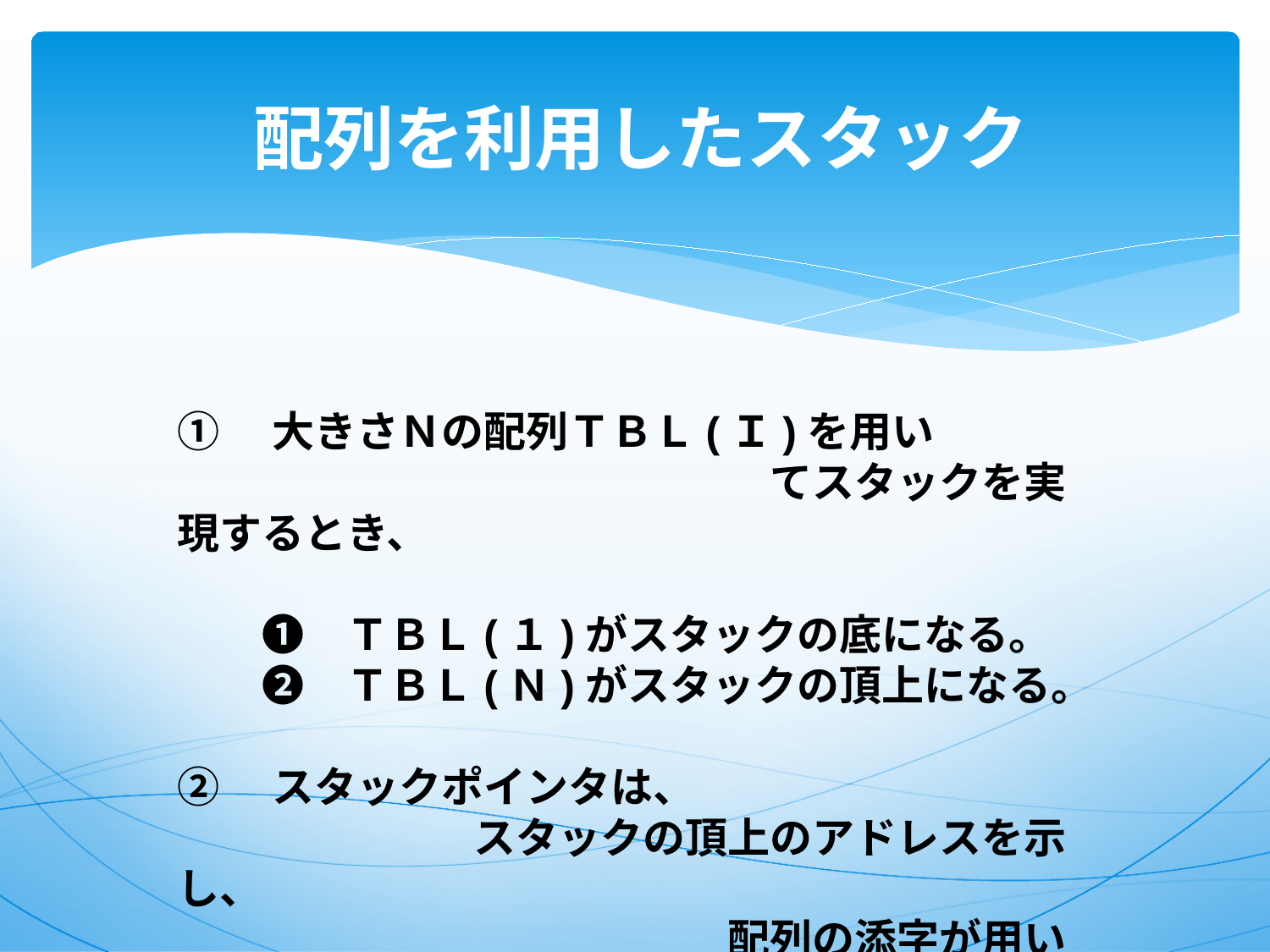

# 配列を利用したスタック
①　大きさＮの配列ＴＢＬ(Ｉ)を用い
　　　　　　　　　　　　　　てスタックを実現するとき、

　　❶　ＴＢＬ(１)がスタックの底になる。
　　❷　ＴＢＬ(Ｎ)がスタックの頂上になる。

②　スタックポインタは、
　　　　　　　スタックの頂上のアドレスを示し、
　　　　　　　　　　　　　配列の添字が用いられる。